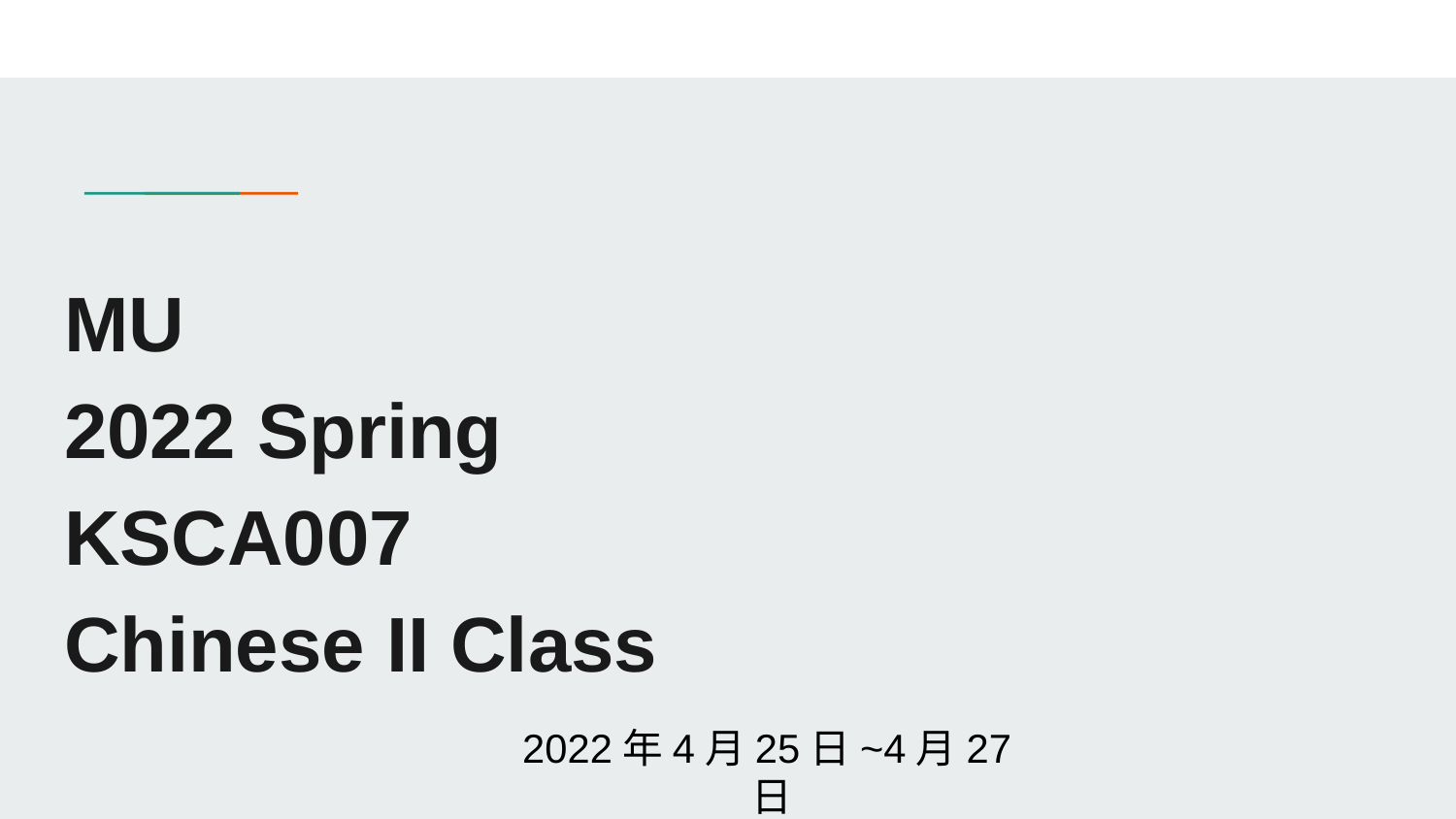

# MU
2022 Spring
KSCA007
Chinese II Class

2022年4月25日~4月27日